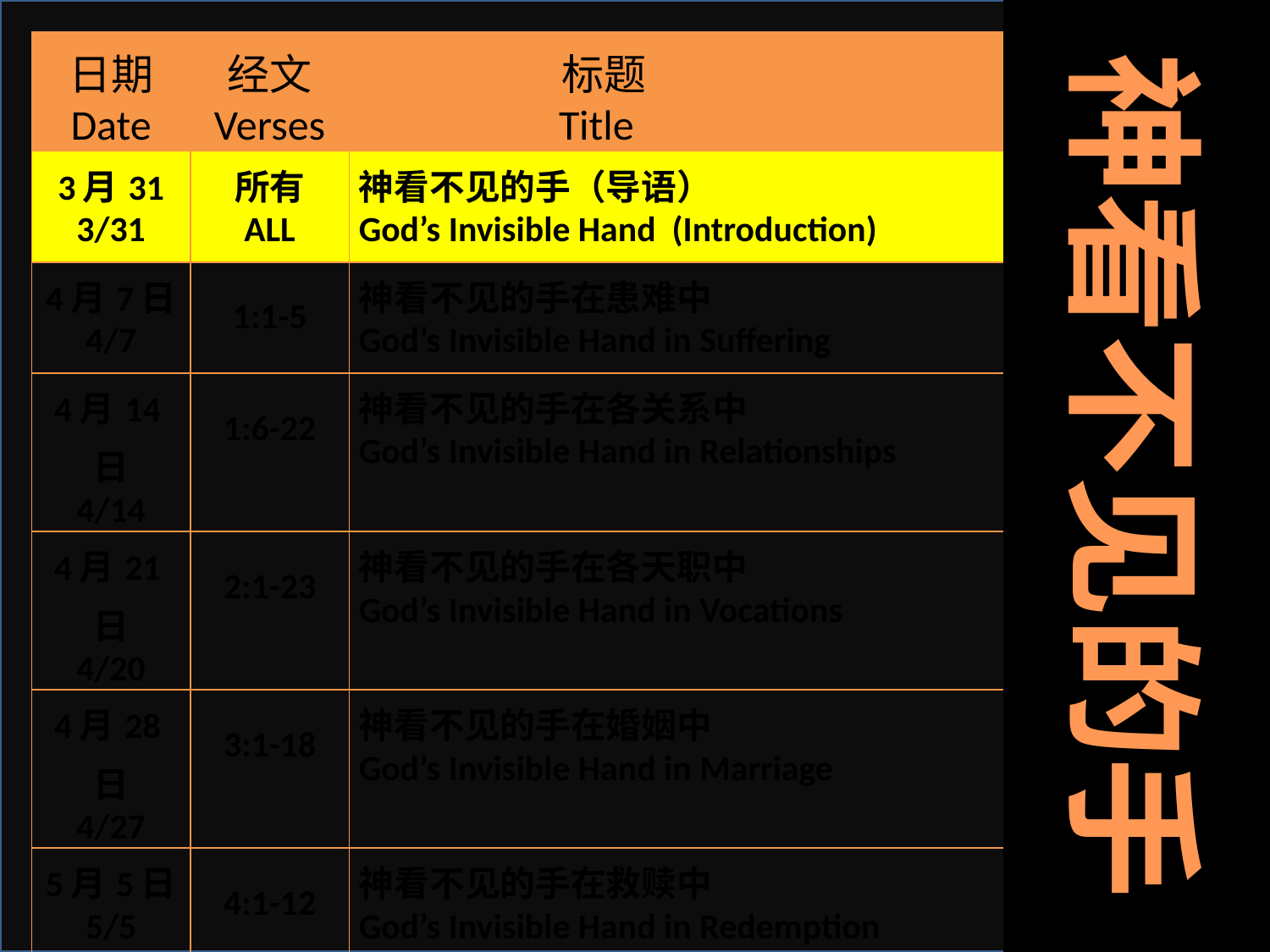

| 日期 Date | 经文 Verses | 标题 Title |
| --- | --- | --- |
| 3月31 3/31 | 所有 ALL | 神看不见的手（导语） God’s Invisible Hand (Introduction) |
| 4月7日 4/7 | 1:1-5 | 神看不见的手在患难中 God’s Invisible Hand in Suffering |
| 4月14日 4/14 | 1:6-22 | 神看不见的手在各关系中 God’s Invisible Hand in Relationships |
| 4月21日 4/20 | 2:1-23 | 神看不见的手在各天职中 God’s Invisible Hand in Vocations |
| 4月28日 4/27 | 3:1-18 | 神看不见的手在婚姻中 God’s Invisible Hand in Marriage |
| 5月5日 5/5 | 4:1-12 | 神看不见的手在救赎中 God’s Invisible Hand in Redemption |
| 5月12日 5/12 | 4:13-22 | 神看不见的手在历史中 God’s Invisible Hand in History |
神看不见的手